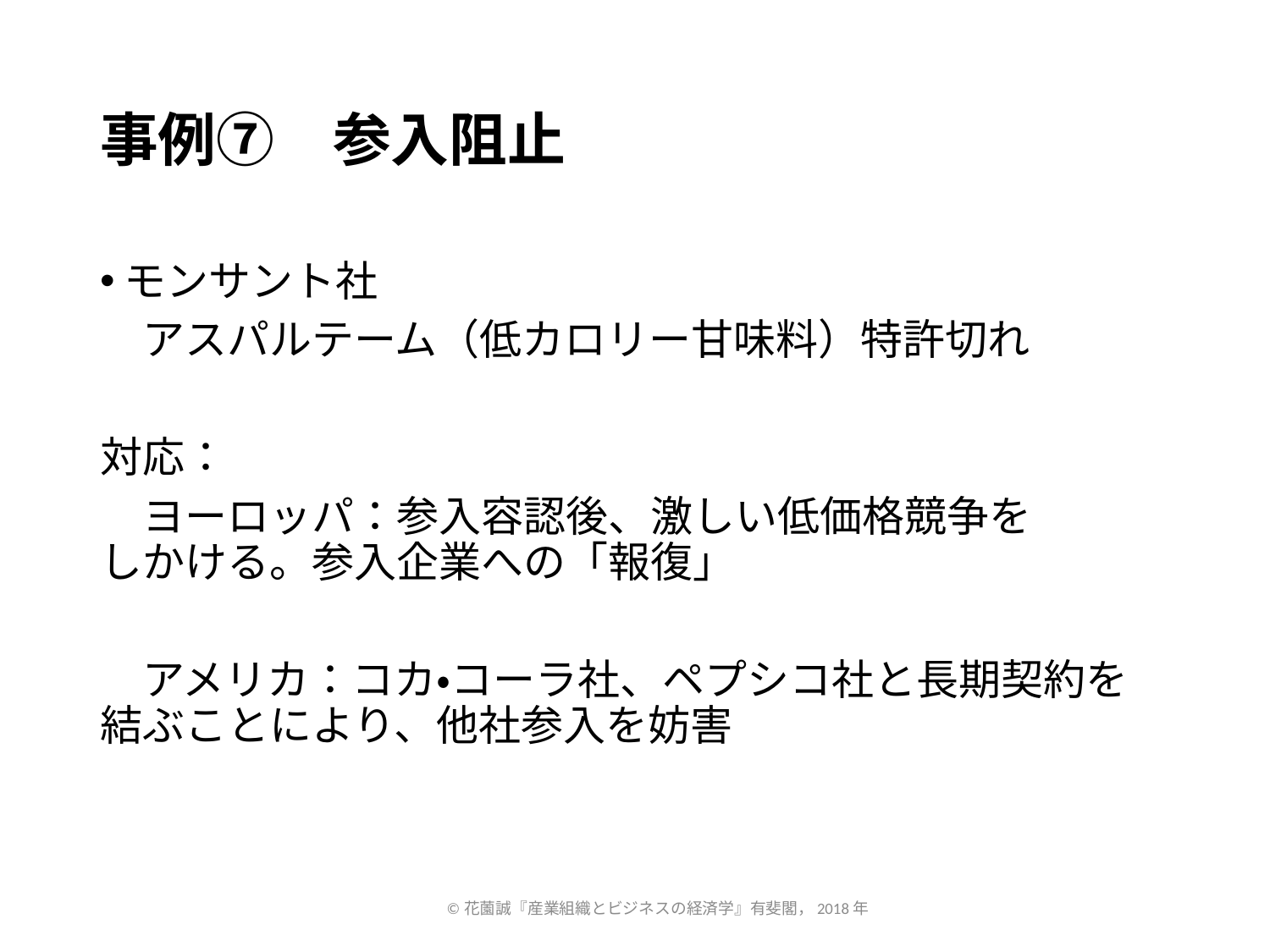

# 事例⑦　参入阻止
モンサント社
　アスパルテーム（低カロリー甘味料）特許切れ

対応：
　ヨーロッパ：参入容認後、激しい低価格競争を　　　しかける。参入企業への「報復」

　アメリカ：コカ・コーラ社、ペプシコ社と長期契約を結ぶことにより、他社参入を妨害
©花薗誠『産業組織とビジネスの経済学』有斐閣，2018年